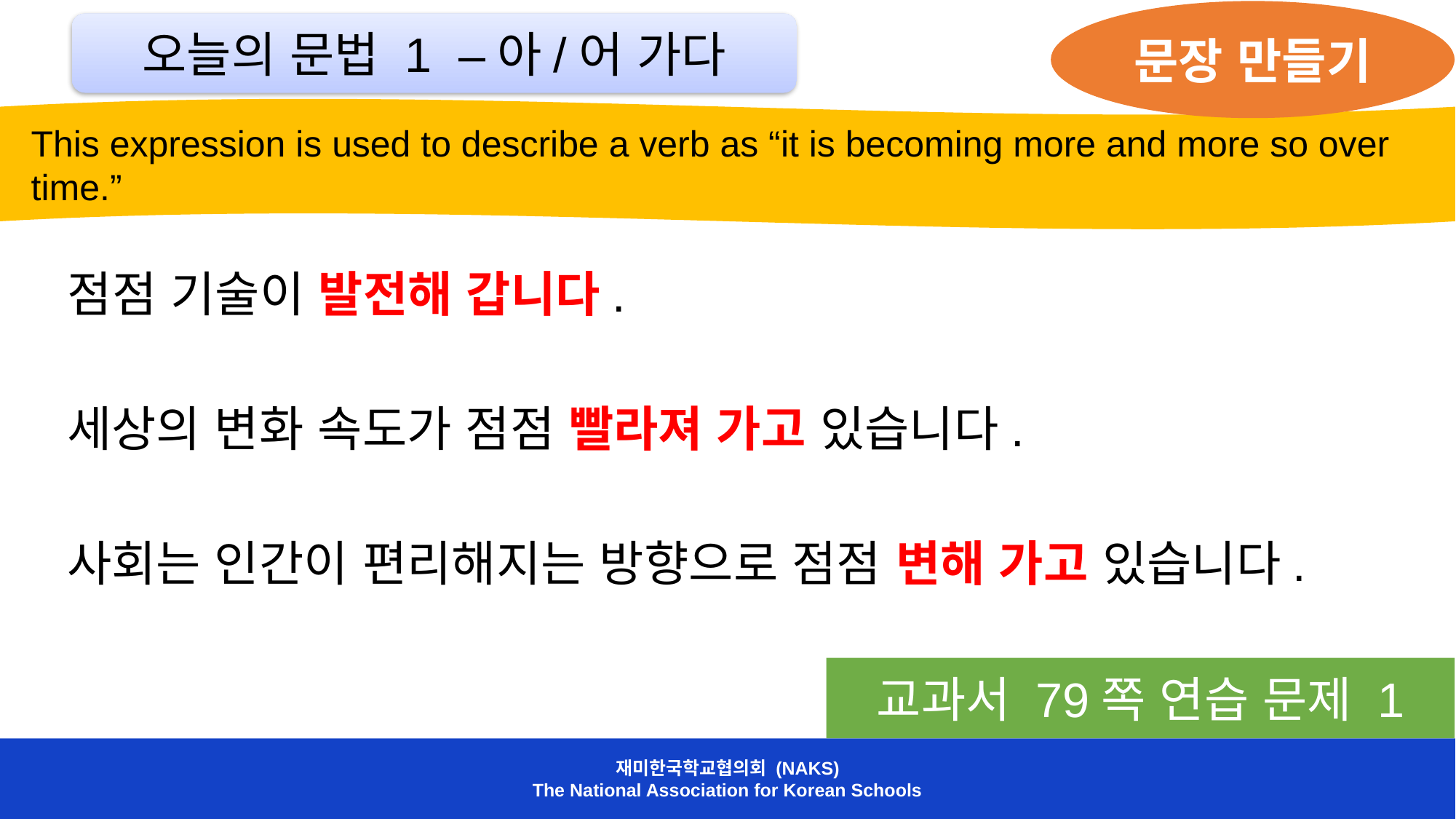

문장 만들기
오늘의 문법 1  –아/어 가다
  This expression is used to describe a verb as “it is becoming more and more so over
  time.”
점점 기술이 발전해 갑니다.
세상의 변화 속도가 점점 빨라져 가고 있습니다.
사회는 인간이 편리해지는 방향으로 점점 변해 가고 있습니다.
교과서 79쪽 연습 문제 1
재미한국학교협의회 (NAKS)
The National Association for Korean Schools